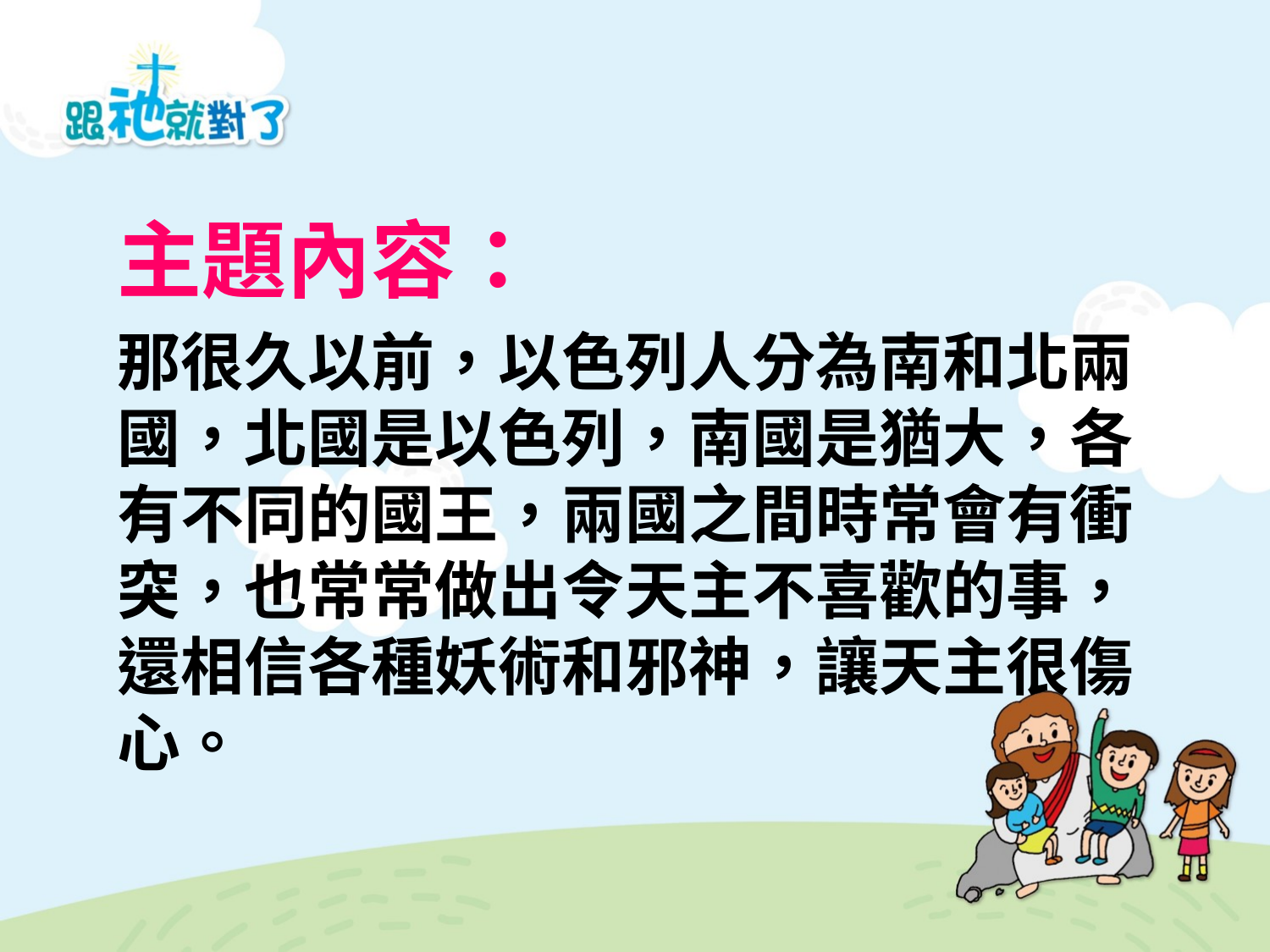

主題內容：
那很久以前，以色列人分為南和北兩國，北國是以色列，南國是猶大，各有不同的國王，兩國之間時常會有衝突，也常常做出令天主不喜歡的事，還相信各種妖術和邪神，讓天主很傷心。